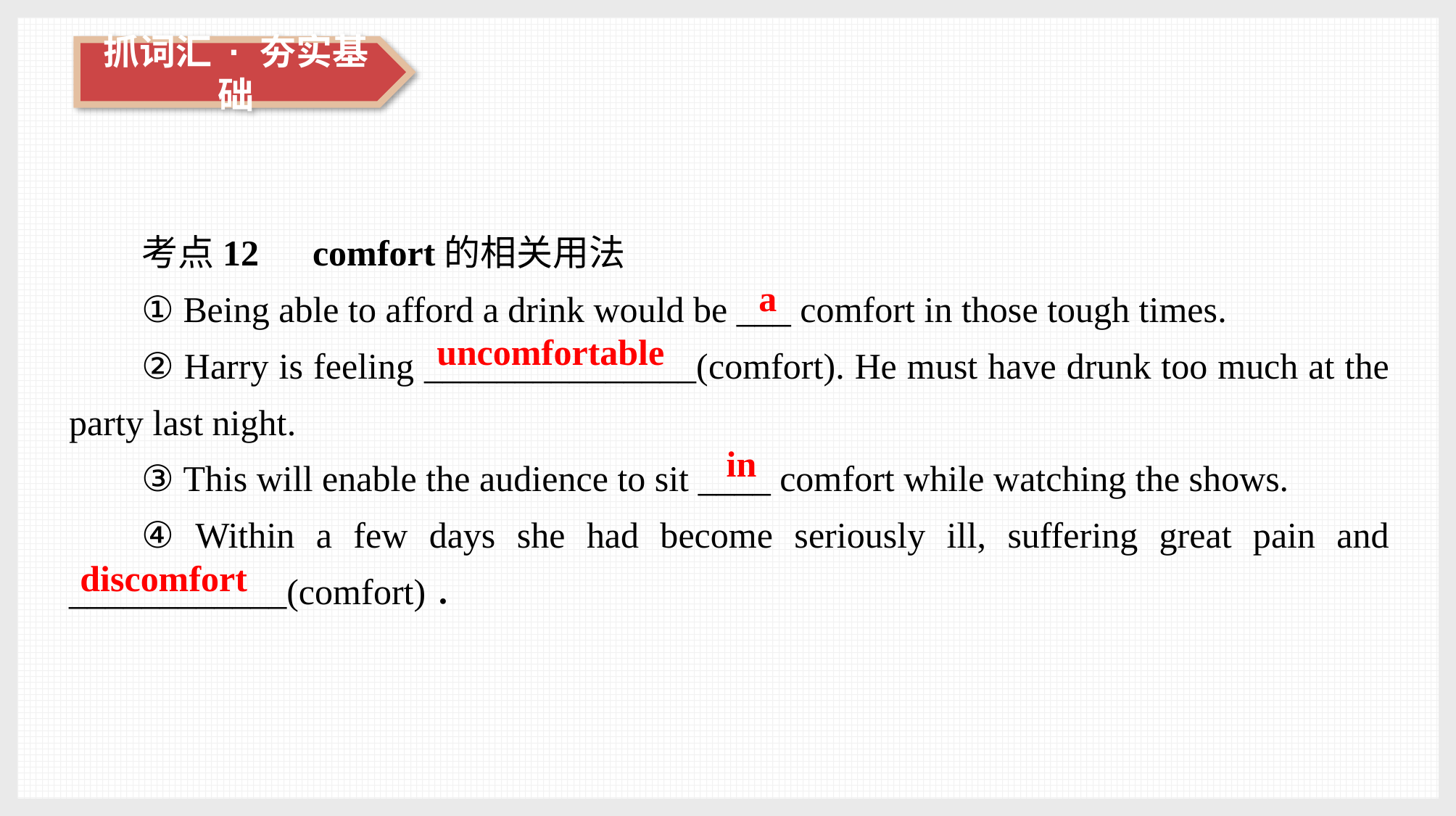

考点12　comfort的相关用法
① Being able to afford a drink would be ___ comfort in those tough times.
② Harry is feeling _______________(comfort). He must have drunk too much at the party last night.
③ This will enable the audience to sit ____ comfort while watching the shows.
④ Within a few days she had become seriously ill, suffering great pain and ____________(comfort)．
a
uncomfortable
in
discomfort